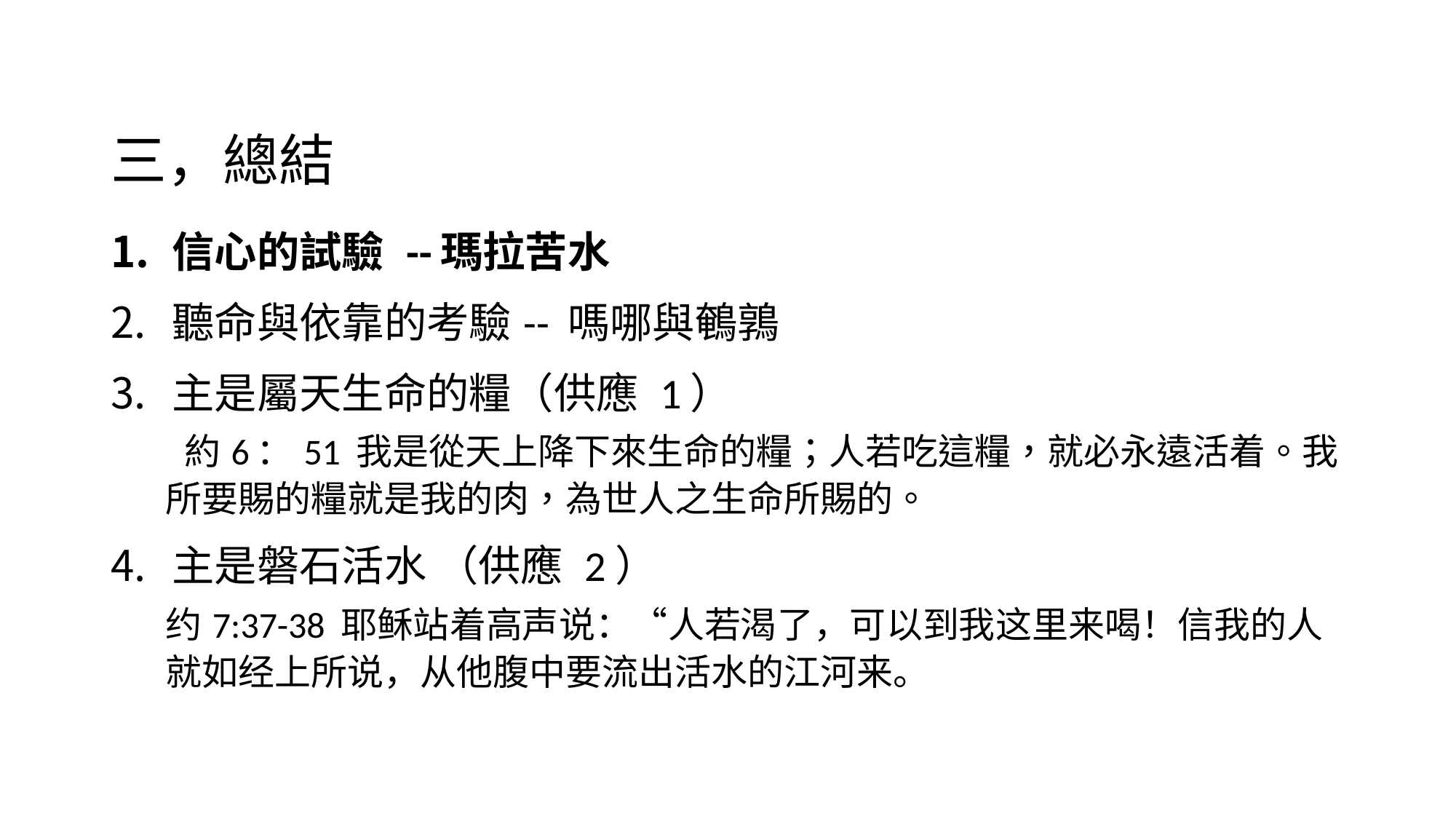

# 三，總結
信心的試驗 --瑪拉苦水
聽命與依靠的考驗-- 嗎哪與鵪鶉
主是屬天生命的糧（供應 1）
 約6：51 我是從天上降下來生命的糧；人若吃這糧，就必永遠活着。我所要賜的糧就是我的肉，為世人之生命所賜的。
主是磐石活水 （供應 2）
约7:37-38 耶稣站着高声说：“人若渴了，可以到我这里来喝！信我的人就如经上所说，从他腹中要流出活水的江河来。